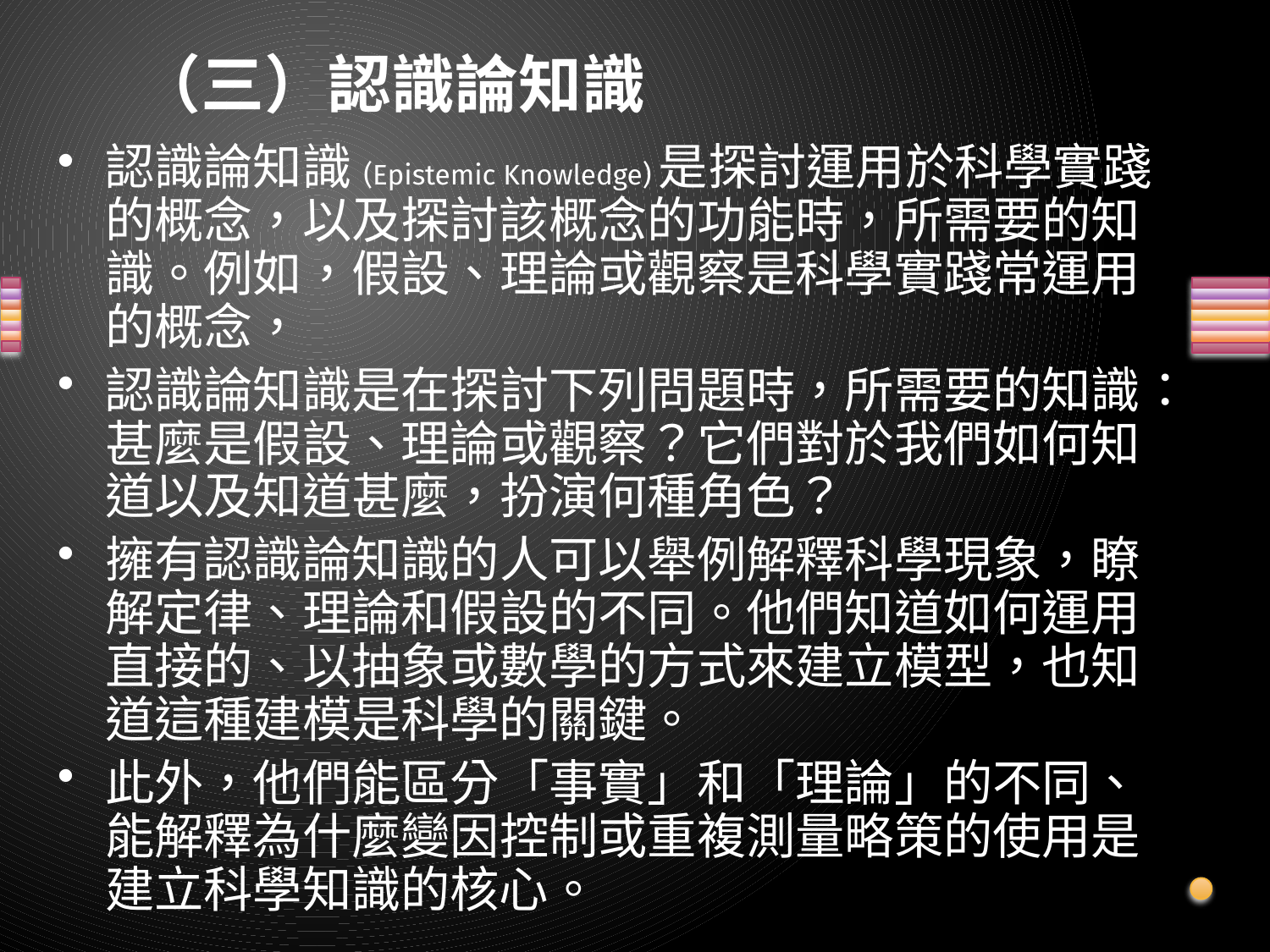

# （三）認識論知識
認識論知識(Epistemic Knowledge)是探討運用於科學實踐的概念，以及探討該概念的功能時，所需要的知識。例如，假設、理論或觀察是科學實踐常運用的概念，
認識論知識是在探討下列問題時，所需要的知識：甚麼是假設、理論或觀察？它們對於我們如何知道以及知道甚麼，扮演何種角色？
擁有認識論知識的人可以舉例解釋科學現象，瞭解定律、理論和假設的不同。他們知道如何運用直接的、以抽象或數學的方式來建立模型，也知道這種建模是科學的關鍵。
此外，他們能區分「事實」和「理論」的不同、能解釋為什麼變因控制或重複測量略策的使用是建立科學知識的核心。